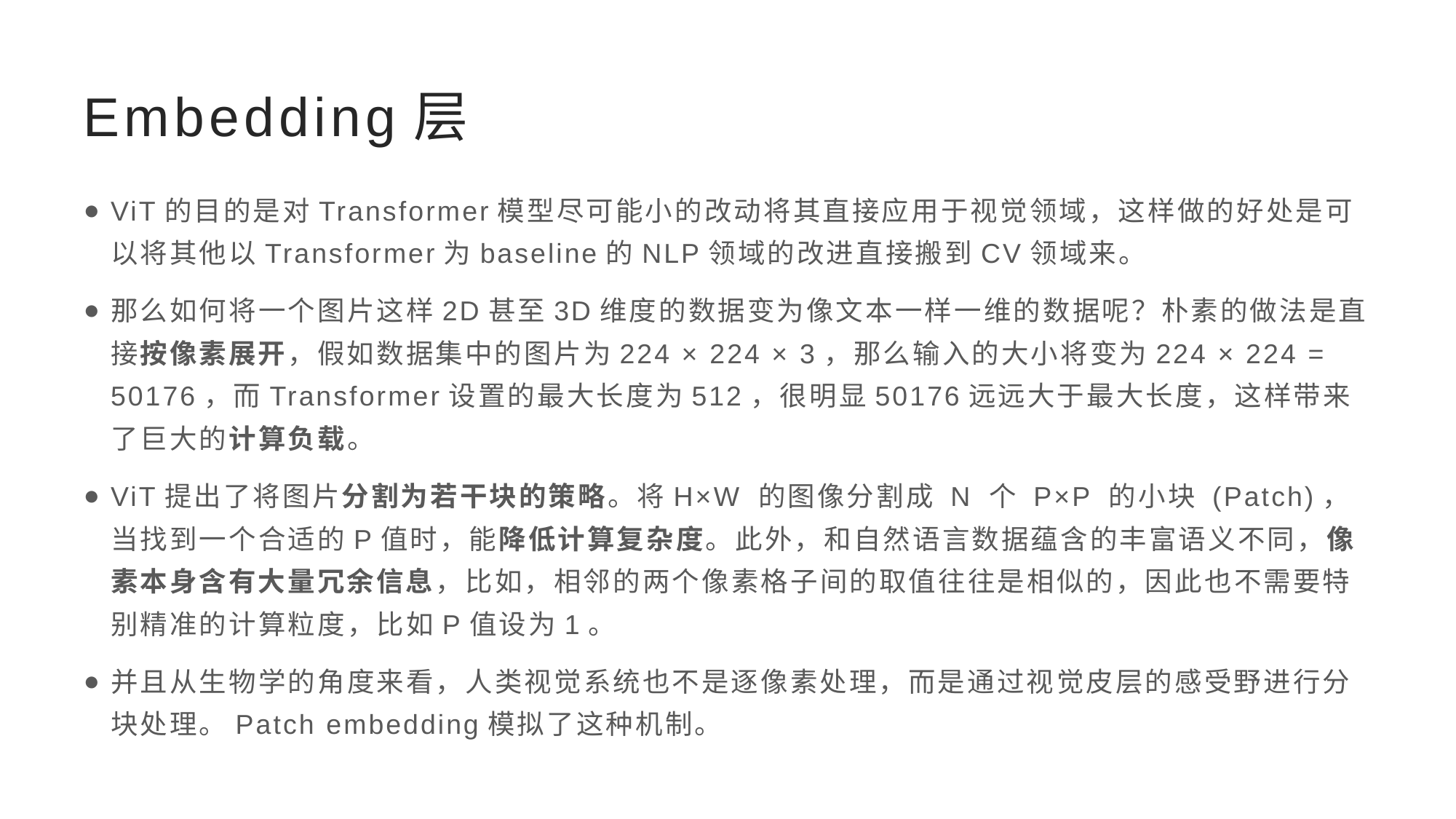

# Embedding层
ViT的目的是对Transformer模型尽可能小的改动将其直接应用于视觉领域，这样做的好处是可以将其他以Transformer为baseline的NLP领域的改进直接搬到CV领域来。
那么如何将一个图片这样2D甚至3D维度的数据变为像文本一样一维的数据呢？朴素的做法是直接按像素展开，假如数据集中的图片为224 × 224 × 3，那么输入的大小将变为224 × 224 = 50176，而Transformer设置的最大长度为512，很明显50176远远大于最大长度，这样带来了巨大的计算负载。
ViT提出了将图片分割为若干块的策略。将H×W 的图像分割成 N 个 P×P 的小块 (Patch)，当找到一个合适的P值时，能降低计算复杂度。此外，和自然语言数据蕴含的丰富语义不同，像素本身含有大量冗余信息，比如，相邻的两个像素格子间的取值往往是相似的，因此也不需要特别精准的计算粒度，比如P值设为1。
并且从生物学的角度来看，人类视觉系统也不是逐像素处理，而是通过视觉皮层的感受野进行分块处理。Patch embedding模拟了这种机制。